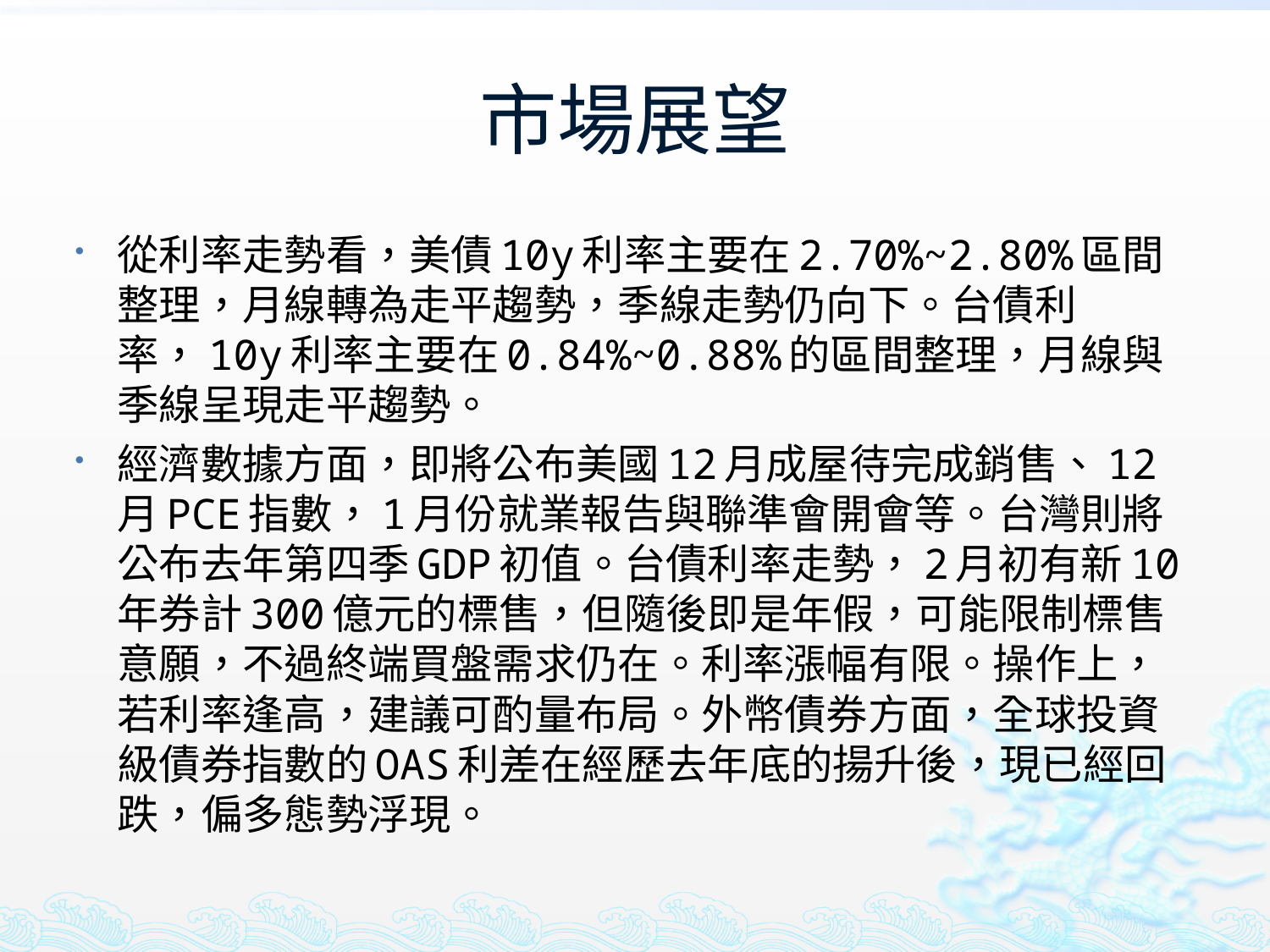

# 市場展望
從利率走勢看，美債10y利率主要在2.70%~2.80%區間整理，月線轉為走平趨勢，季線走勢仍向下。台債利率，10y利率主要在0.84%~0.88%的區間整理，月線與季線呈現走平趨勢。
經濟數據方面，即將公布美國12月成屋待完成銷售、12月PCE指數，1月份就業報告與聯準會開會等。台灣則將公布去年第四季GDP初值。台債利率走勢，2月初有新10年券計300億元的標售，但隨後即是年假，可能限制標售意願，不過終端買盤需求仍在。利率漲幅有限。操作上，若利率逢高，建議可酌量布局。外幣債券方面，全球投資級債券指數的OAS利差在經歷去年底的揚升後，現已經回跌，偏多態勢浮現。